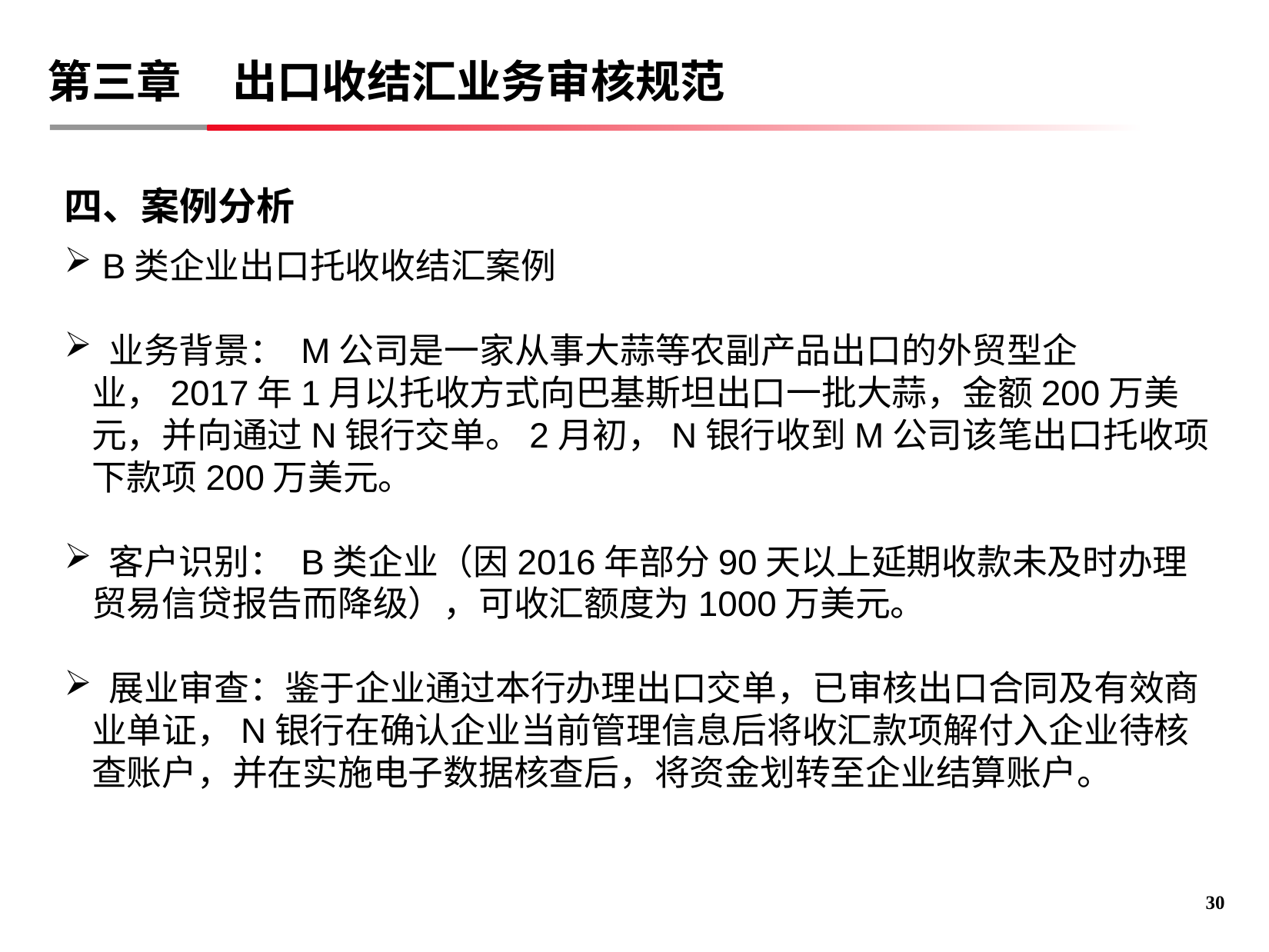

# 第三章     出口收结汇业务审核规范
四、案例分析

 B类企业出口托收收结汇案例

 业务背景： M公司是一家从事大蒜等农副产品出口的外贸型企业，2017年1月以托收方式向巴基斯坦出口一批大蒜，金额200万美元，并向通过N银行交单。2月初，N银行收到M公司该笔出口托收项下款项200万美元。

 客户识别： B类企业（因2016年部分90天以上延期收款未及时办理贸易信贷报告而降级），可收汇额度为1000万美元。

 展业审查：鉴于企业通过本行办理出口交单，已审核出口合同及有效商业单证，N银行在确认企业当前管理信息后将收汇款项解付入企业待核查账户，并在实施电子数据核查后，将资金划转至企业结算账户。
30